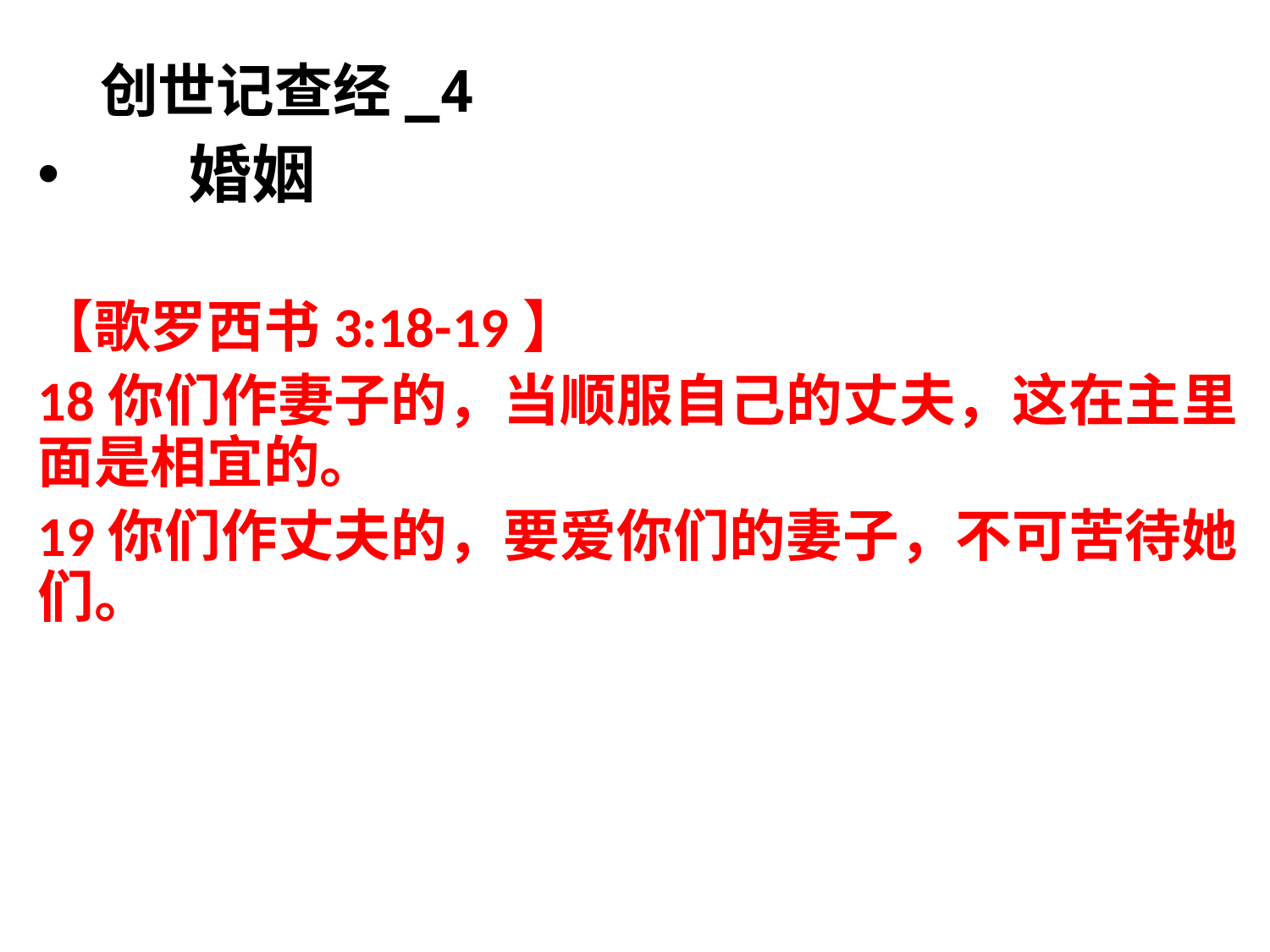

# 创世记查经_4
	婚姻

【歌罗西书3:18-19】
18你们作妻子的，当顺服自己的丈夫，这在主里面是相宜的。
19你们作丈夫的，要爱你们的妻子，不可苦待她们。